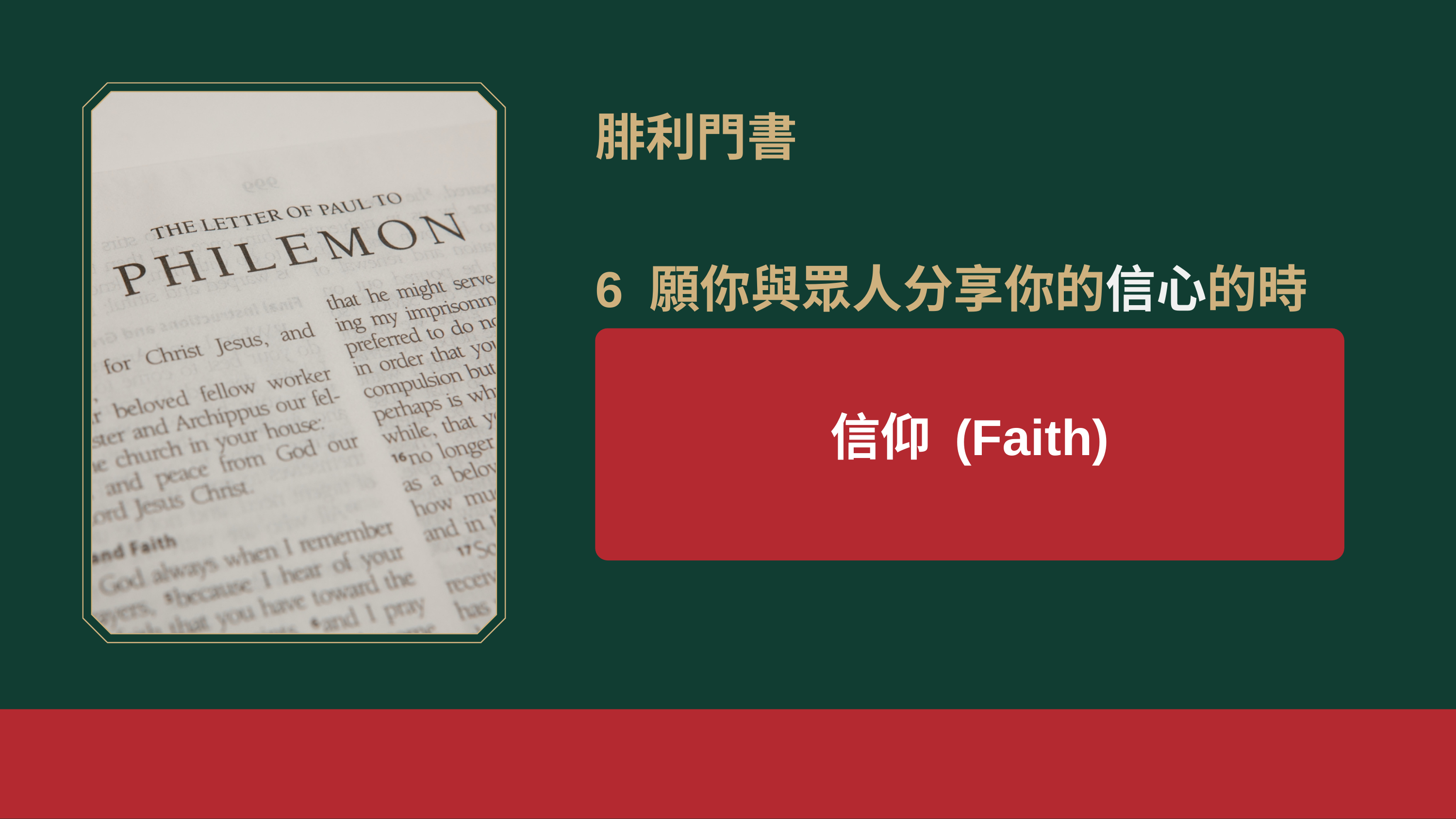

腓利門書

6 願你與眾人分享你的信心的時候，會產生功效，使我們可以知道在我們中間的一切善事，都是為基督作的。 (聖經新譯本)

信仰 (Faith)